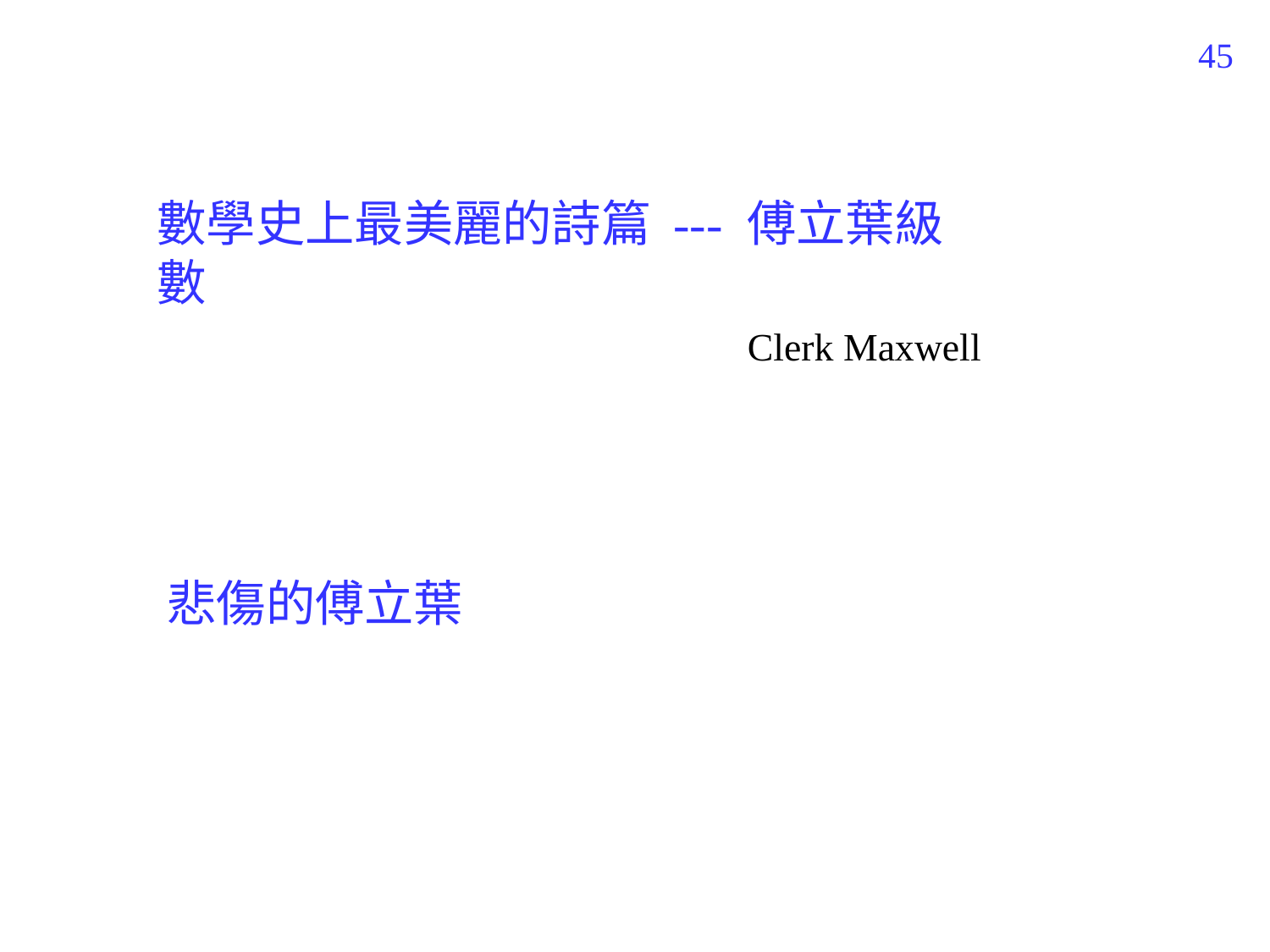

45
數學史上最美麗的詩篇 --- 傅立葉級數
Clerk Maxwell
悲傷的傅立葉